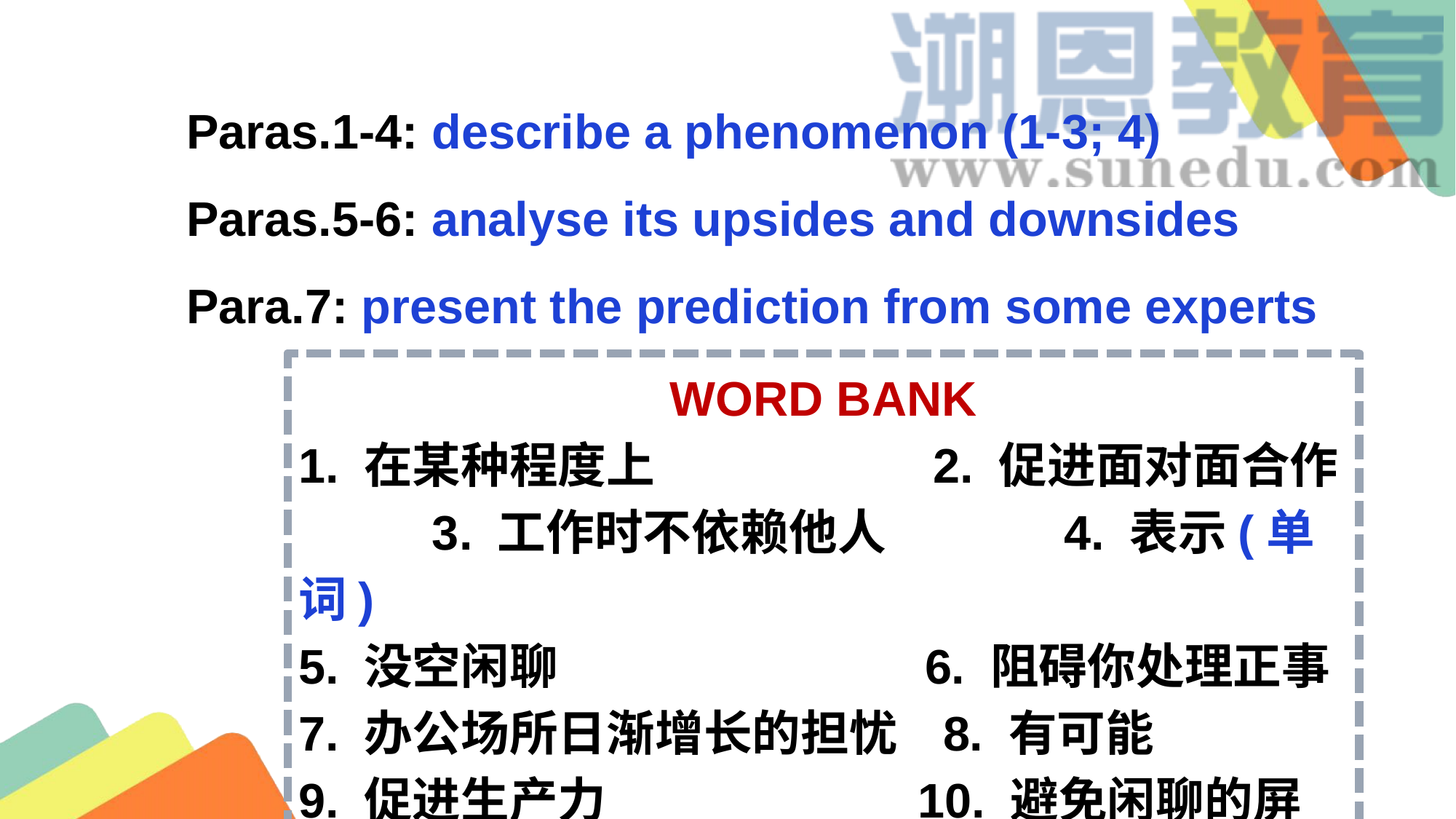

Paras.1-4: describe a phenomenon (1-3; 4)
Paras.5-6: analyse its upsides and downsides
Para.7: present the prediction from some experts
WORD BANK
1. 在某种程度上                        2. 促进面对面合作            3. 工作时不依赖他人               4. 表示(单词)
5. 没空闲聊                                6. 阻碍你处理正事
7. 办公场所日渐增长的担忧   8. 有可能
9. 促进生产力                           10. 避免闲聊的屏障